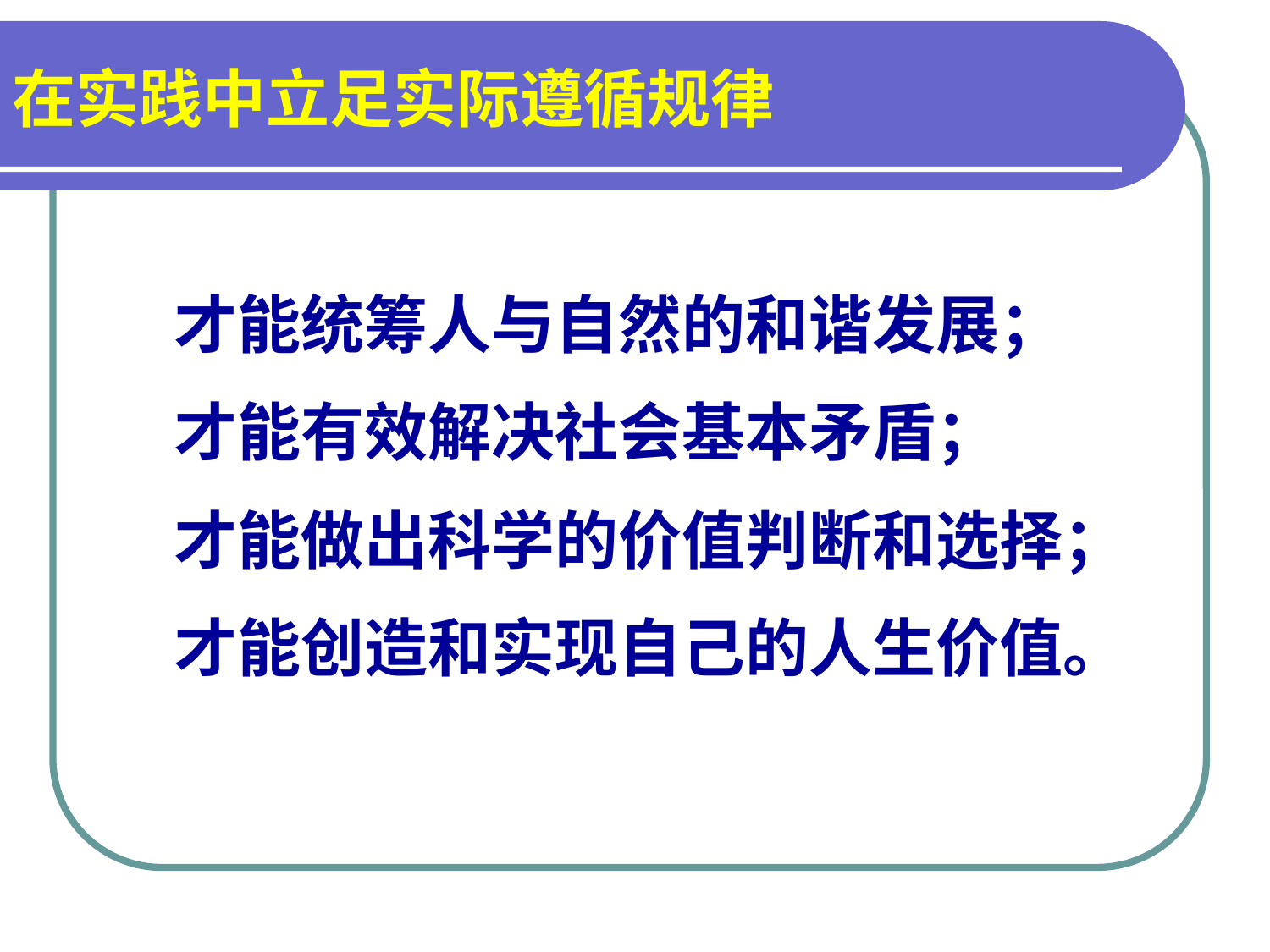

在实践中立足实际遵循规律
才能统筹人与自然的和谐发展；
才能有效解决社会基本矛盾；
才能做出科学的价值判断和选择；
才能创造和实现自己的人生价值。